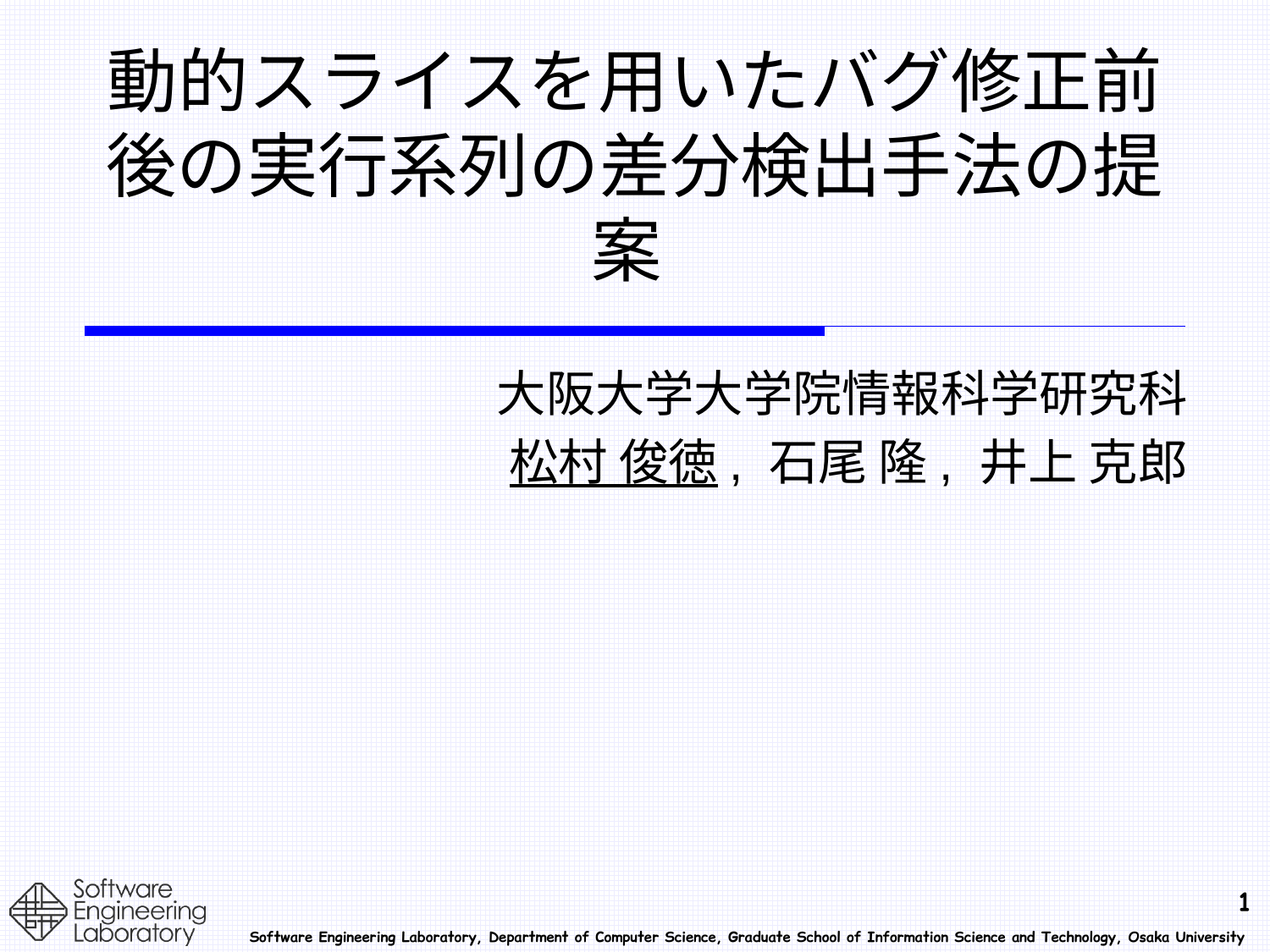

# 動的スライスを用いたバグ修正前後の実行系列の差分検出手法の提案
大阪大学大学院情報科学研究科
松村 俊徳, 石尾 隆, 井上 克郎
1